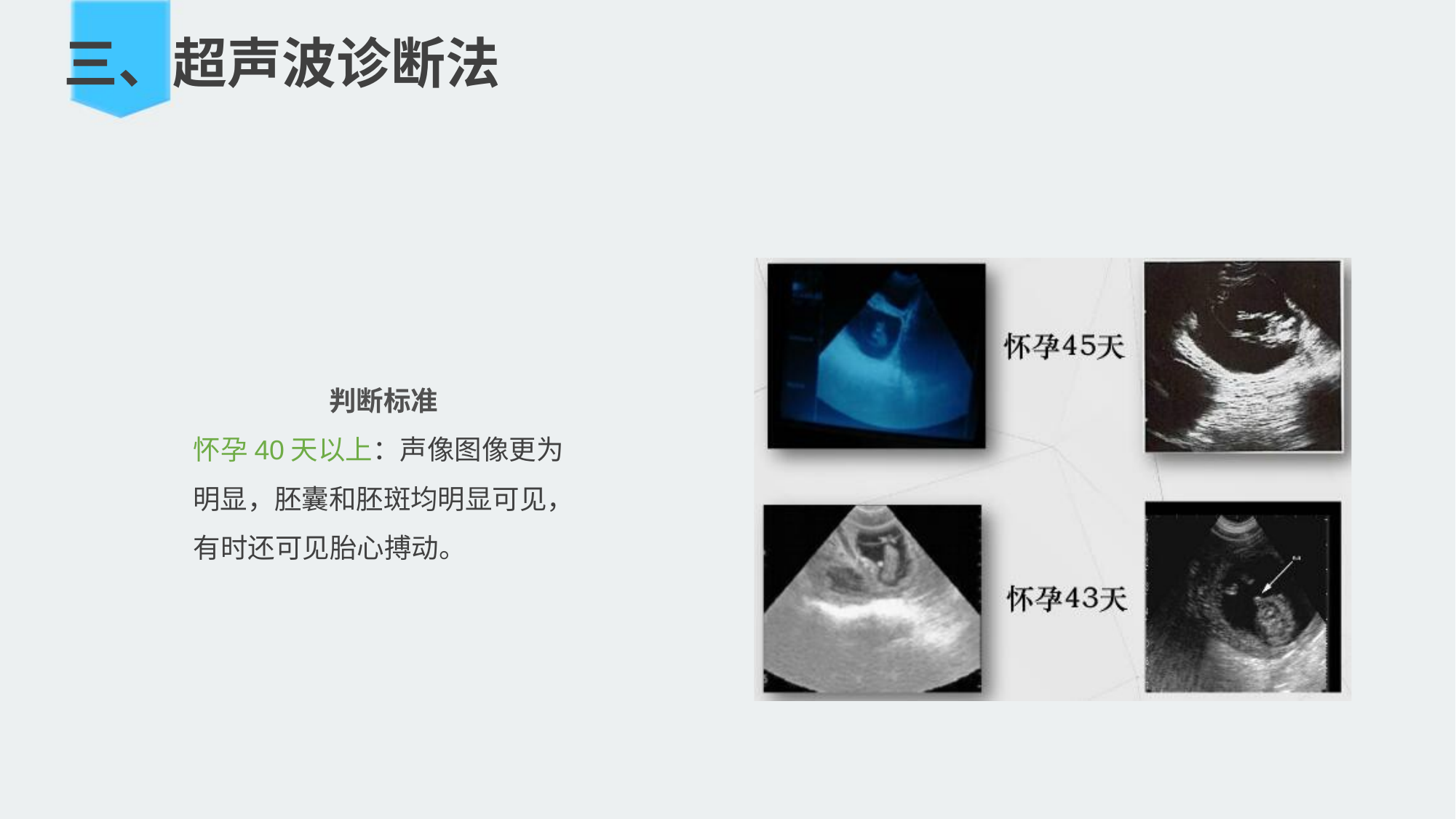

三、超声波诊断法

判断标准
怀孕40天以上：声像图像更为 明显，胚囊和胚斑均明显可见， 有时还可见胎心搏动。